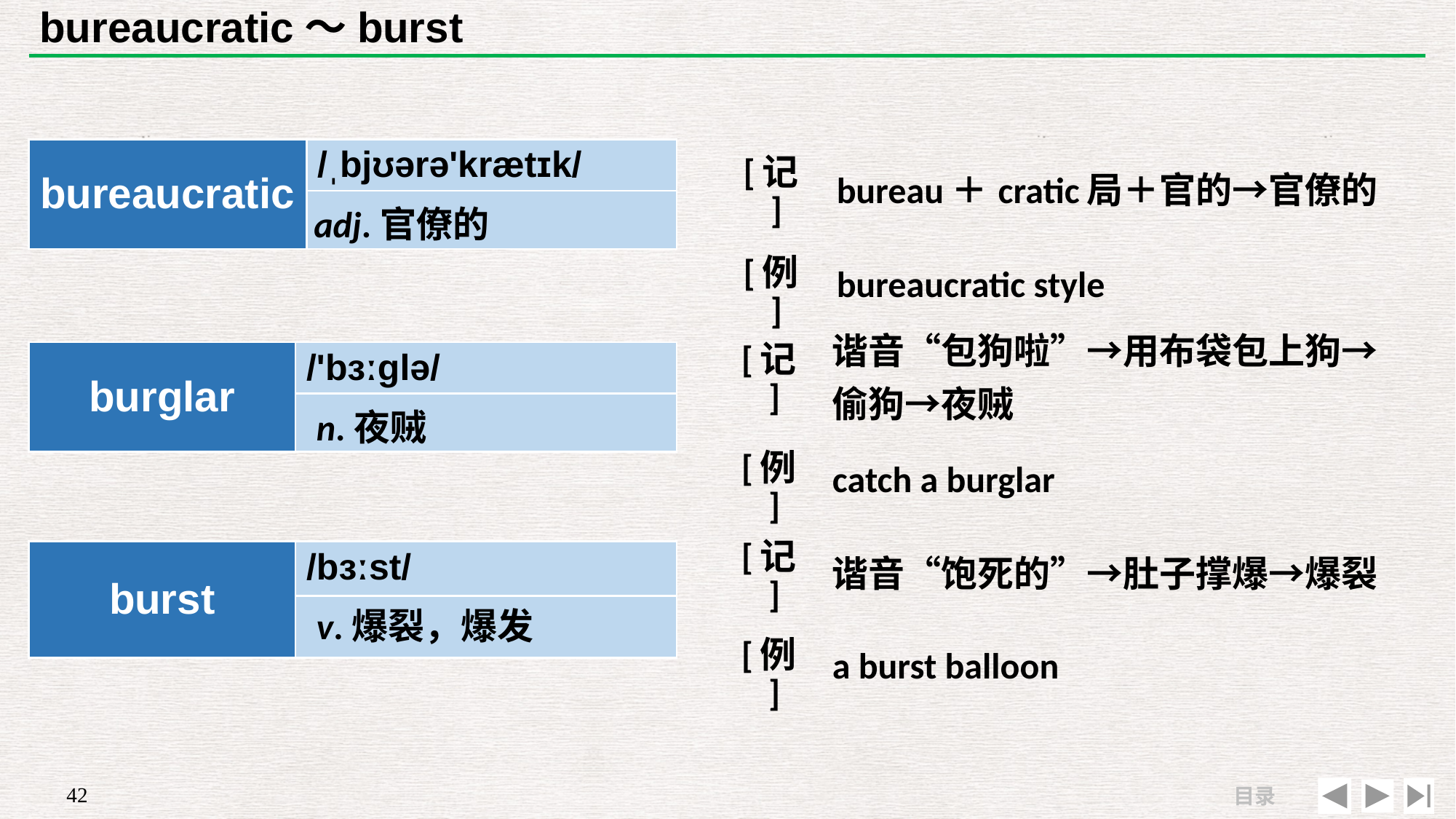

# bureaucratic～burst

| [记] | bureau＋cratic局＋官的→官僚的 |
| --- | --- |
| [例] | bureaucratic style |
| bureaucratic | /ˌbjʊərə'krætɪk/ |
| --- | --- |
|  |  |
adj.官僚的
| [记] | 谐音“包狗啦”→用布袋包上狗→ 偷狗→夜贼 |
| --- | --- |
| [例] | catch a burglar |
| burglar | /'bɜːɡlə/ |
| --- | --- |
|  |  |
n.夜贼
| [记] | 谐音“饱死的”→肚子撑爆→爆裂 |
| --- | --- |
| [例] | a burst balloon |
| burst | /bɜːst/ |
| --- | --- |
|  |  |
v.爆裂，爆发